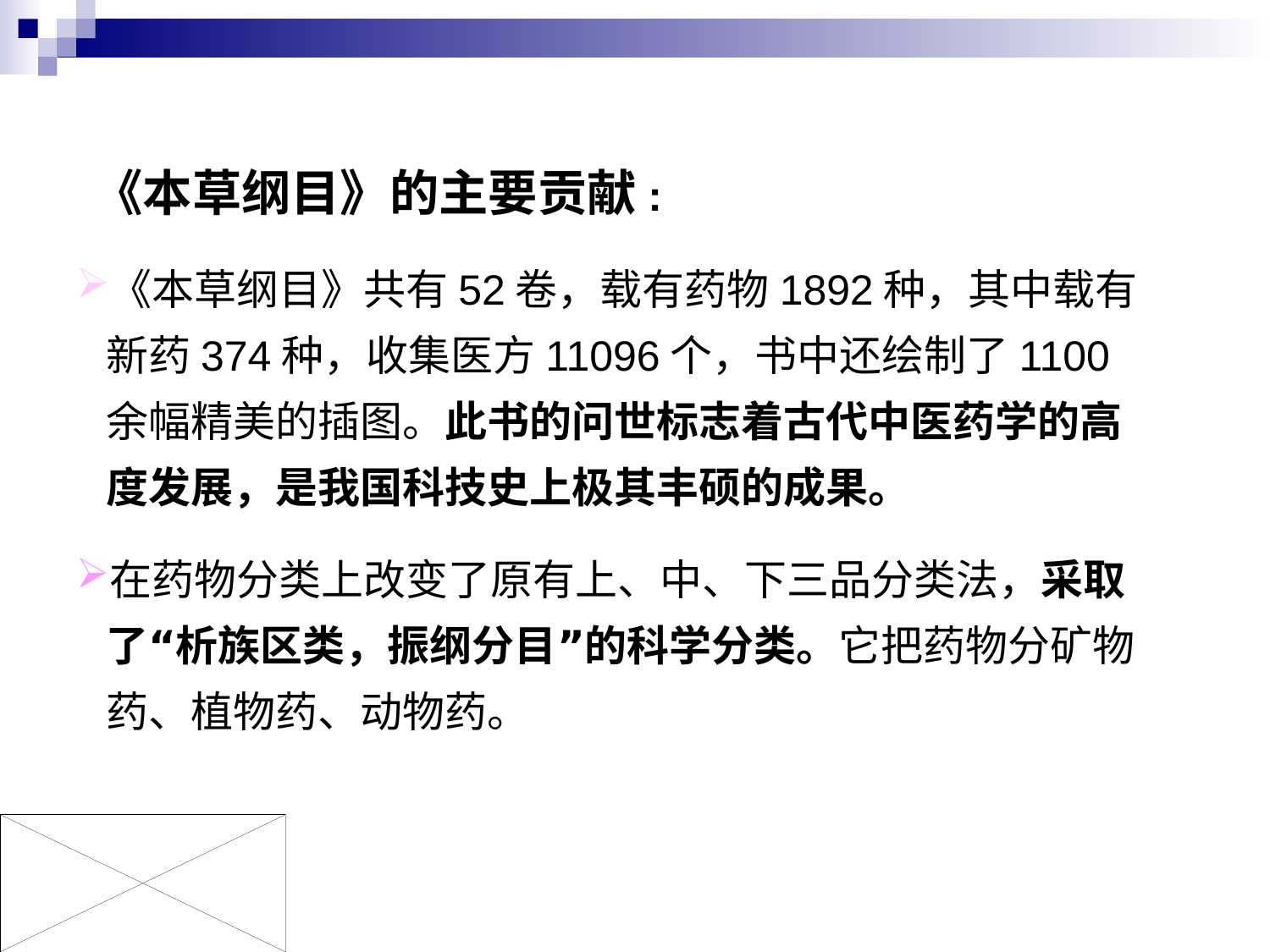

《本草纲目》的主要贡献:
《本草纲目》共有52卷，载有药物1892种，其中载有新药374种，收集医方11096个，书中还绘制了1100余幅精美的插图。此书的问世标志着古代中医药学的高度发展，是我国科技史上极其丰硕的成果。
在药物分类上改变了原有上、中、下三品分类法，采取了“析族区类，振纲分目”的科学分类。它把药物分矿物药、植物药、动物药。